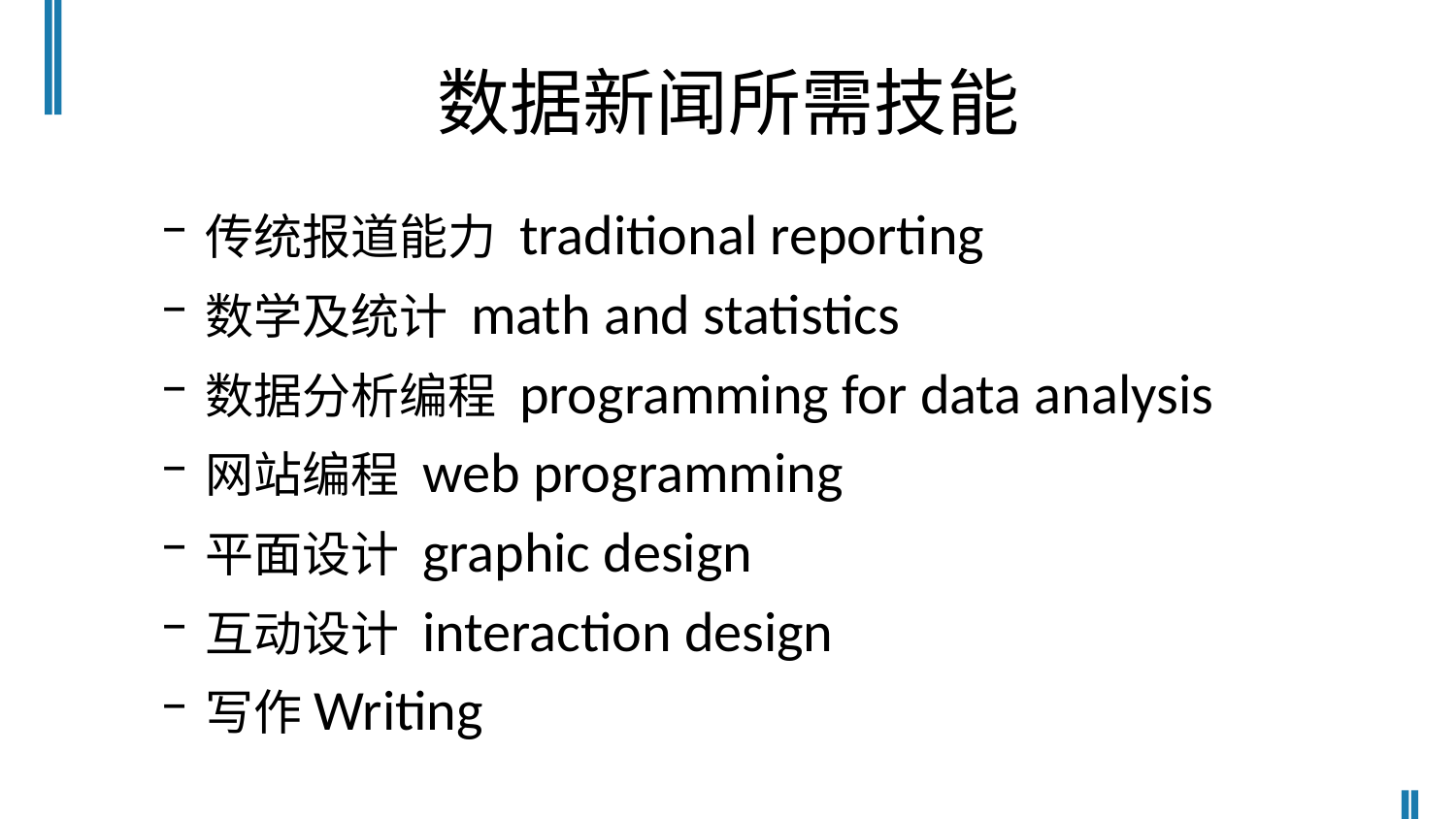

# 数据新闻所需技能
传统报道能力 traditional reporting
数学及统计 math and statistics
数据分析编程 programming for data analysis
网站编程 web programming
平面设计 graphic design
互动设计 interaction design
写作Writing